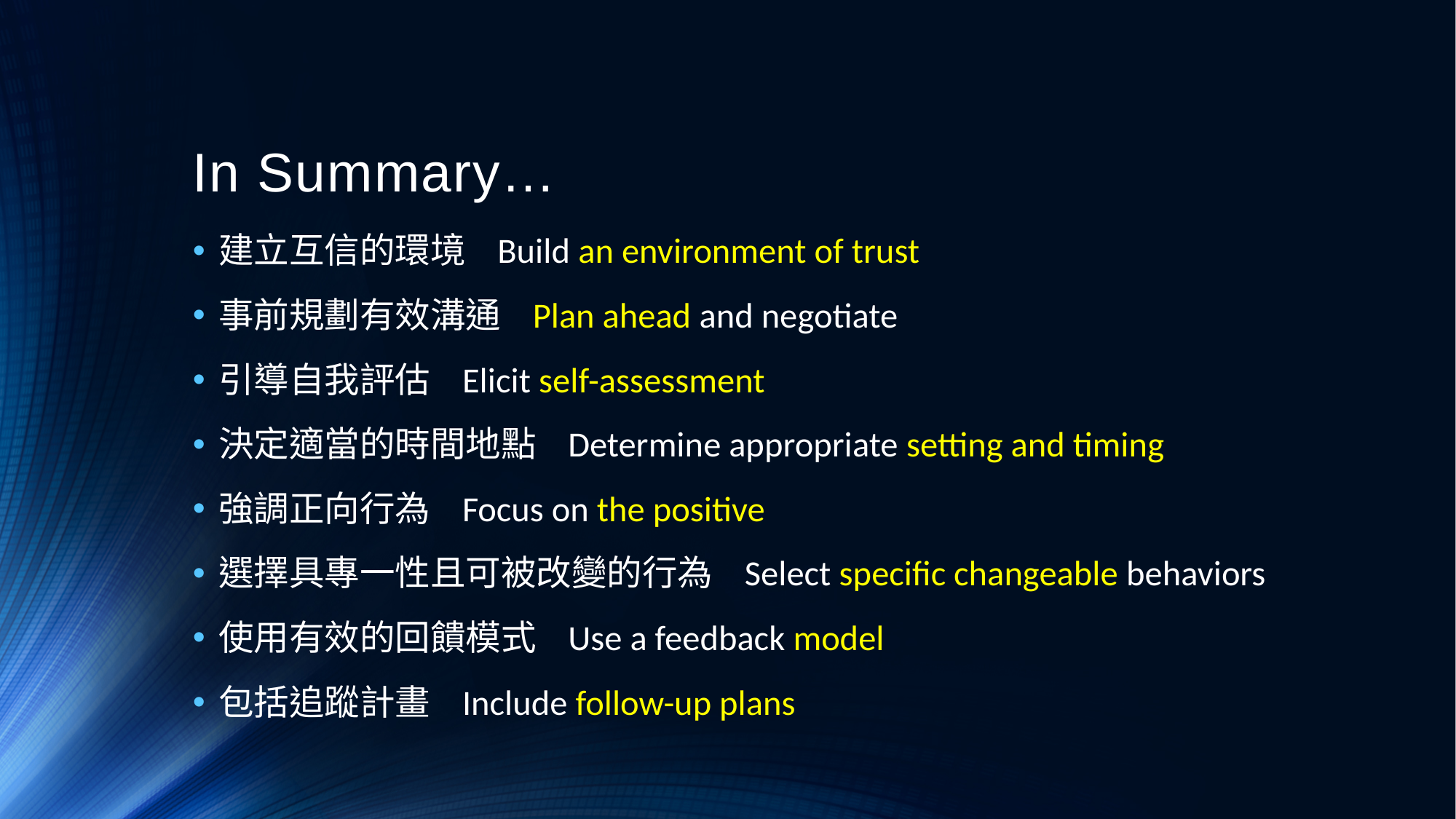

# In Summary…
建立互信的環境   Build an environment of trust
事前規劃有效溝通   Plan ahead and negotiate
引導自我評估   Elicit self-assessment
決定適當的時間地點   Determine appropriate setting and timing
強調正向行為   Focus on the positive
選擇具專一性且可被改變的行為   Select specific changeable behaviors
使用有效的回饋模式   Use a feedback model
包括追蹤計畫   Include follow-up plans